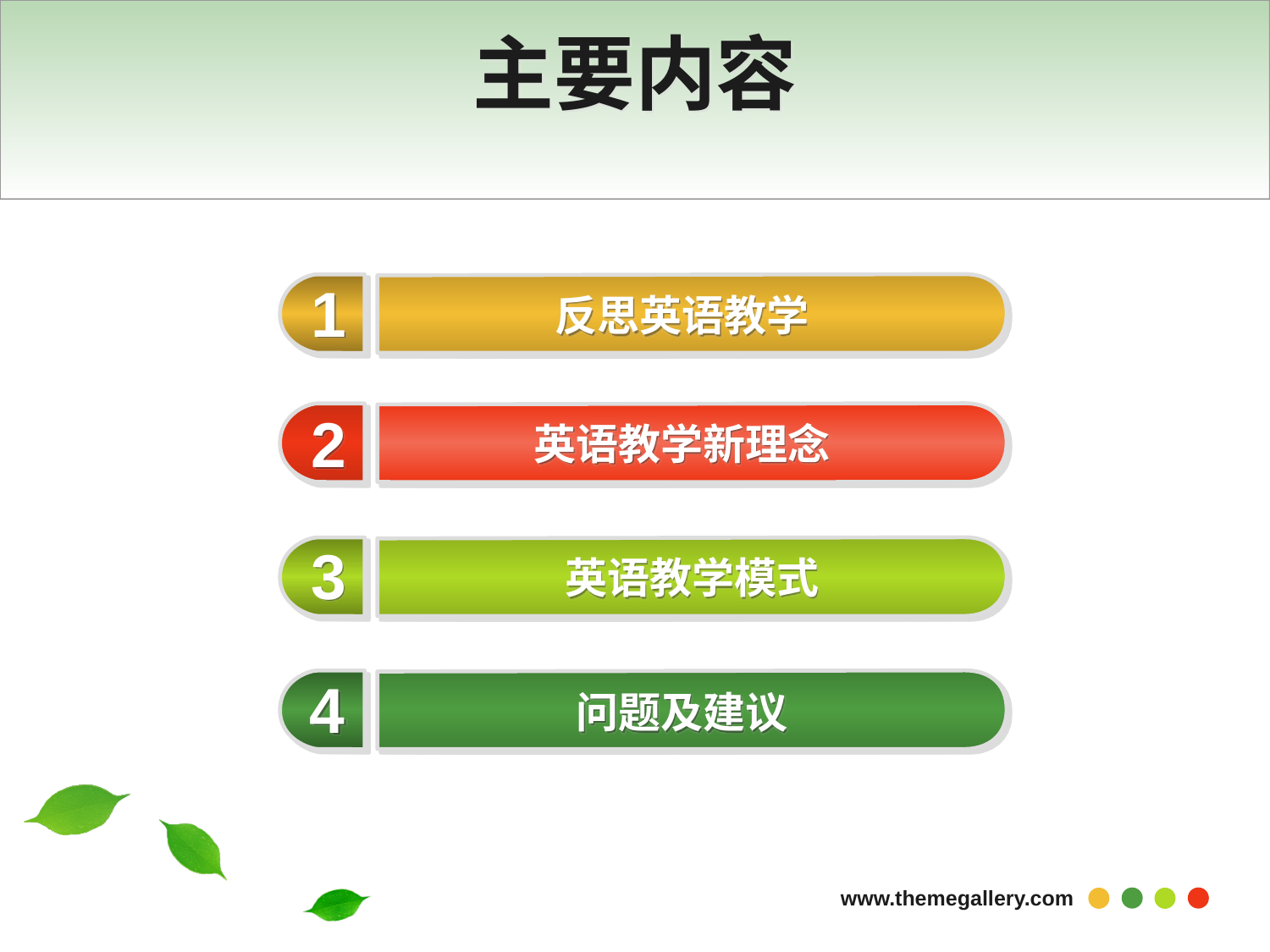

# 主要内容
1

反思英语教学
2

英语教学新理念
3

英语教学模式
4

问题及建议